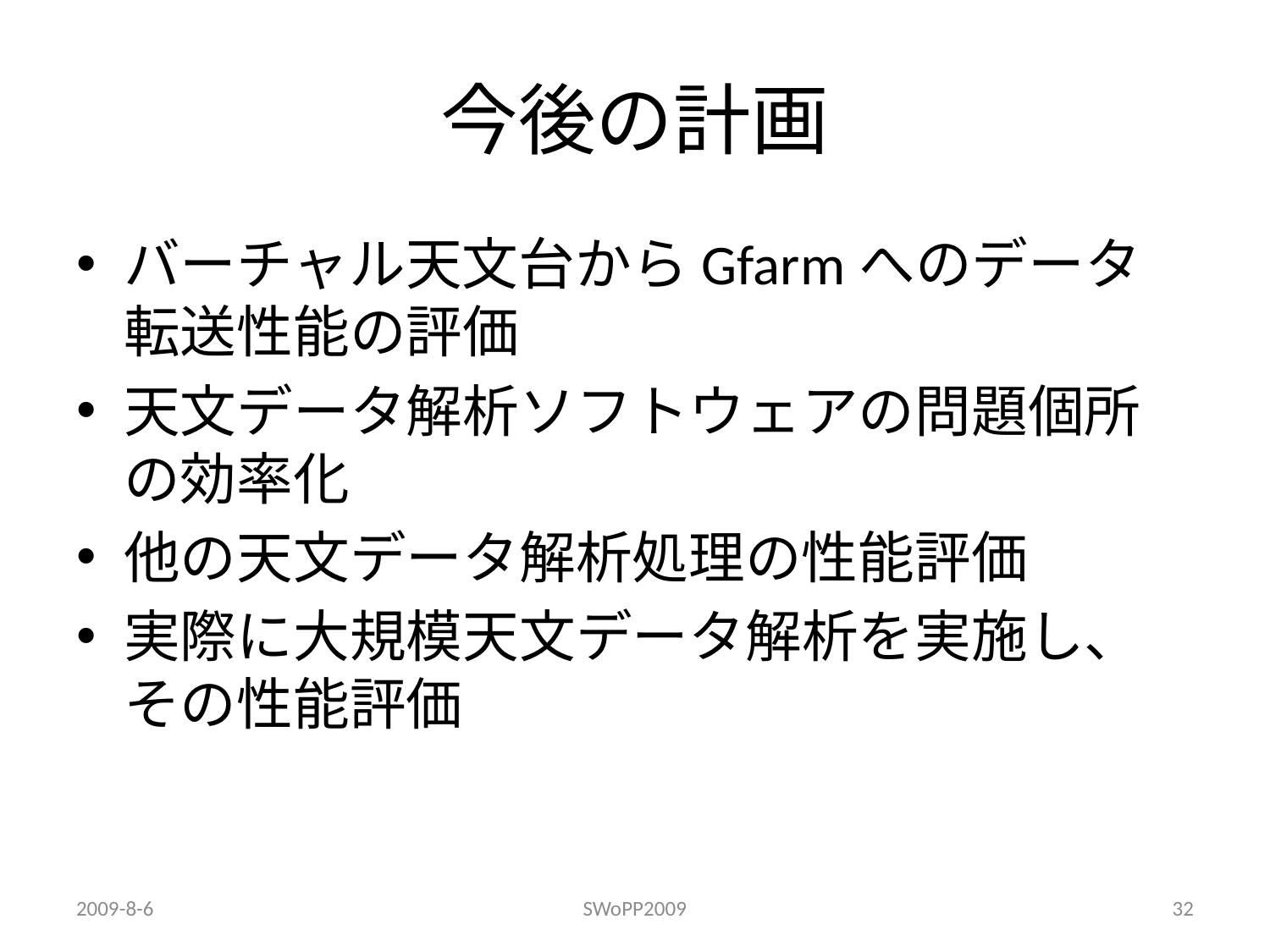

# 今後の計画
バーチャル天文台からGfarmへのデータ転送性能の評価
天文データ解析ソフトウェアの問題個所の効率化
他の天文データ解析処理の性能評価
実際に大規模天文データ解析を実施し、その性能評価

2009-8-6
SWoPP2009
32